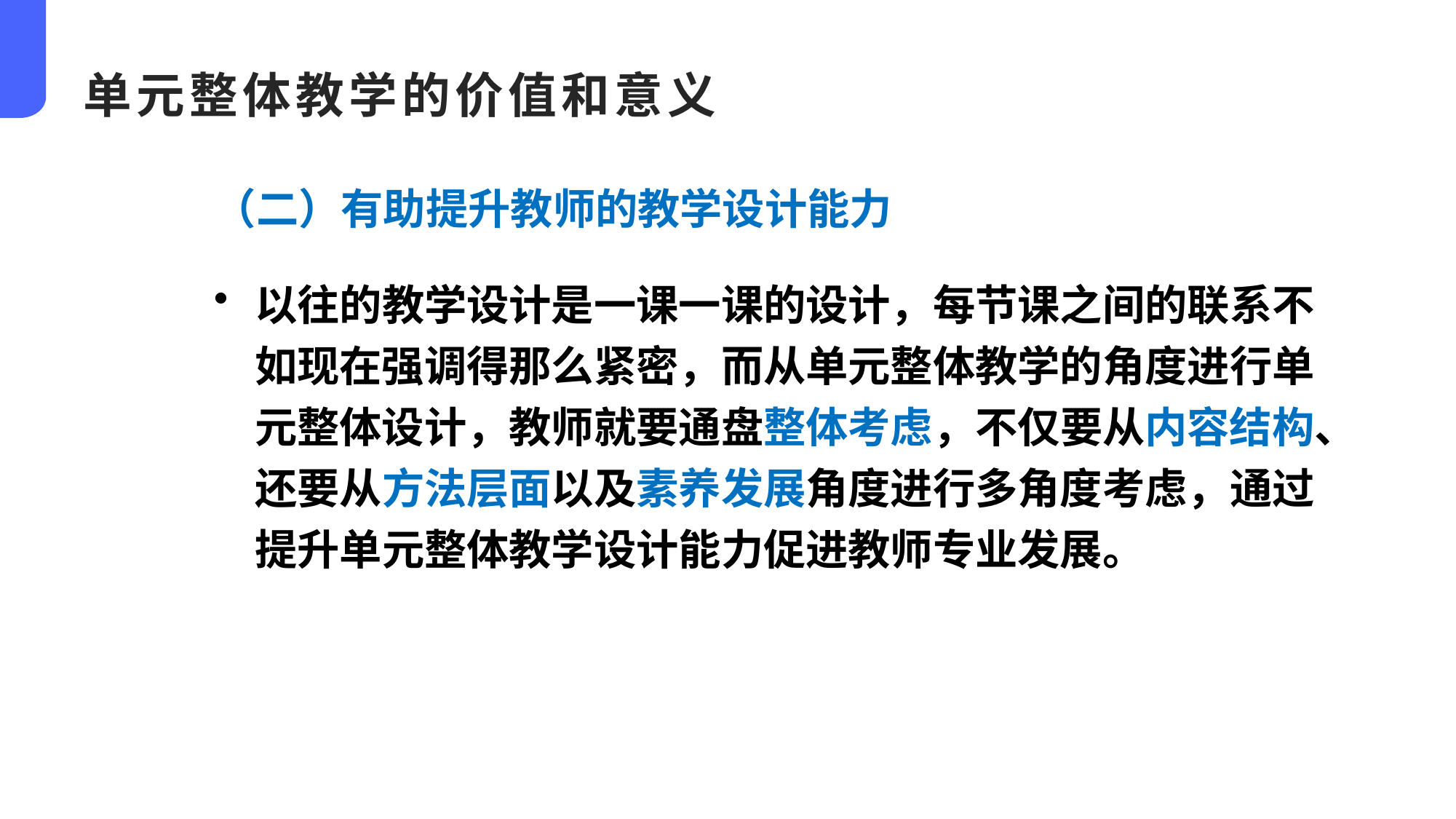

单元整体教学的价值和意义
（二）有助提升教师的教学设计能力
以往的教学设计是一课一课的设计，每节课之间的联系不如现在强调得那么紧密，而从单元整体教学的角度进行单元整体设计，教师就要通盘整体考虑，不仅要从内容结构、还要从方法层面以及素养发展角度进行多角度考虑，通过提升单元整体教学设计能力促进教师专业发展。